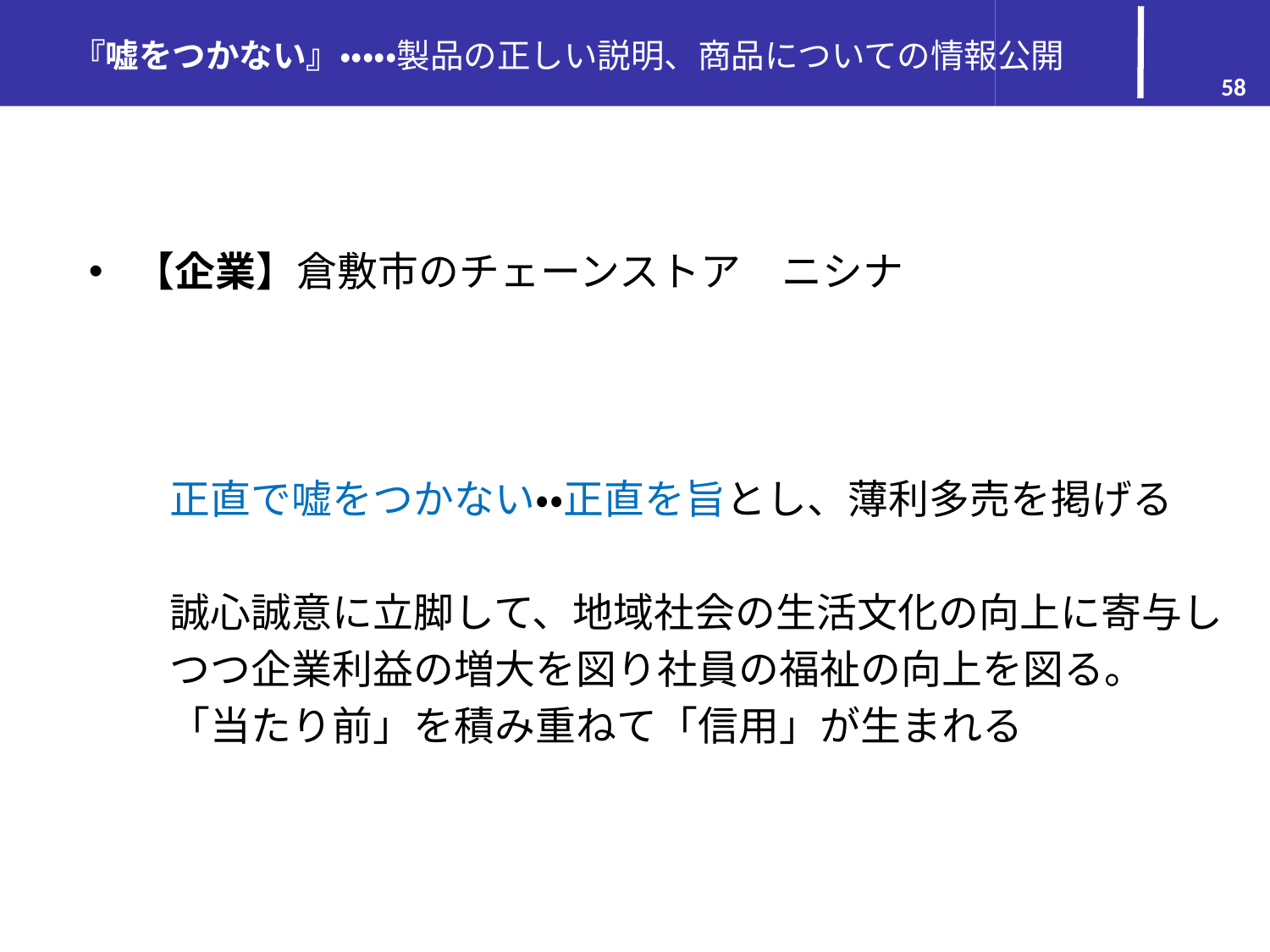

# 『嘘をつかない』・・・・・製品の正しい説明、商品についての情報公開
58

【企業】倉敷市のチェーンストア　ニシナ

　　正直で嘘をつかない・・正直を旨とし、薄利多売を掲げる

　　誠心誠意に立脚して、地域社会の生活文化の向上に寄与し
　　つつ企業利益の増大を図り社員の福祉の向上を図る。
　　「当たり前」を積み重ねて「信用」が生まれる